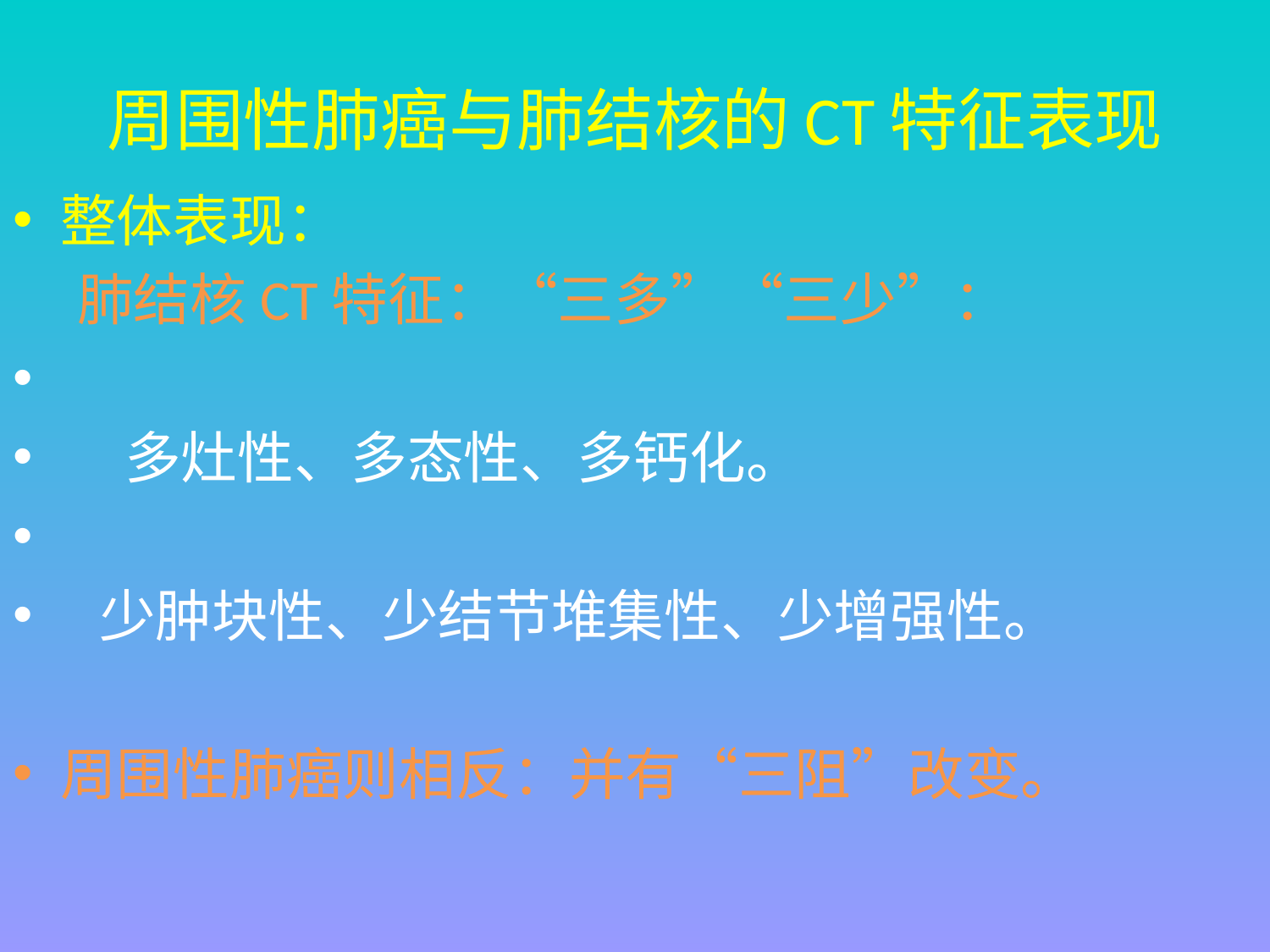

# 周围性肺癌与肺结核的CT特征表现
整体表现：
    肺结核CT特征：“三多”“三少”：

    多灶性、多态性、多钙化。

  少肿块性、少结节堆集性、少增强性。

周围性肺癌则相反：并有“三阻”改变。